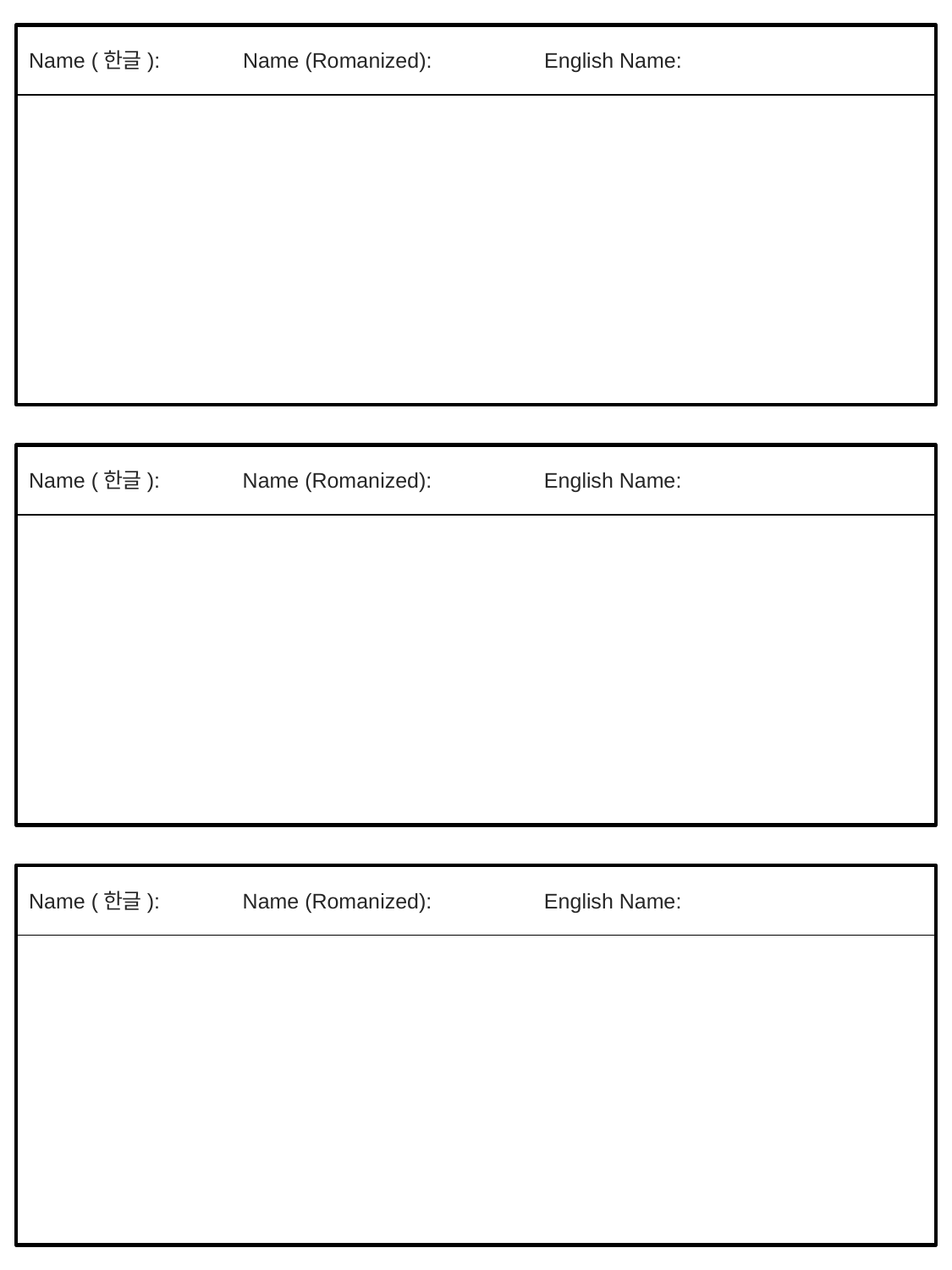

Name (한글):              Name (Romanized):                   English Name:
#
Name (한글):              Name (Romanized):                   English Name:

Name (한글):              Name (Romanized):                   English Name: